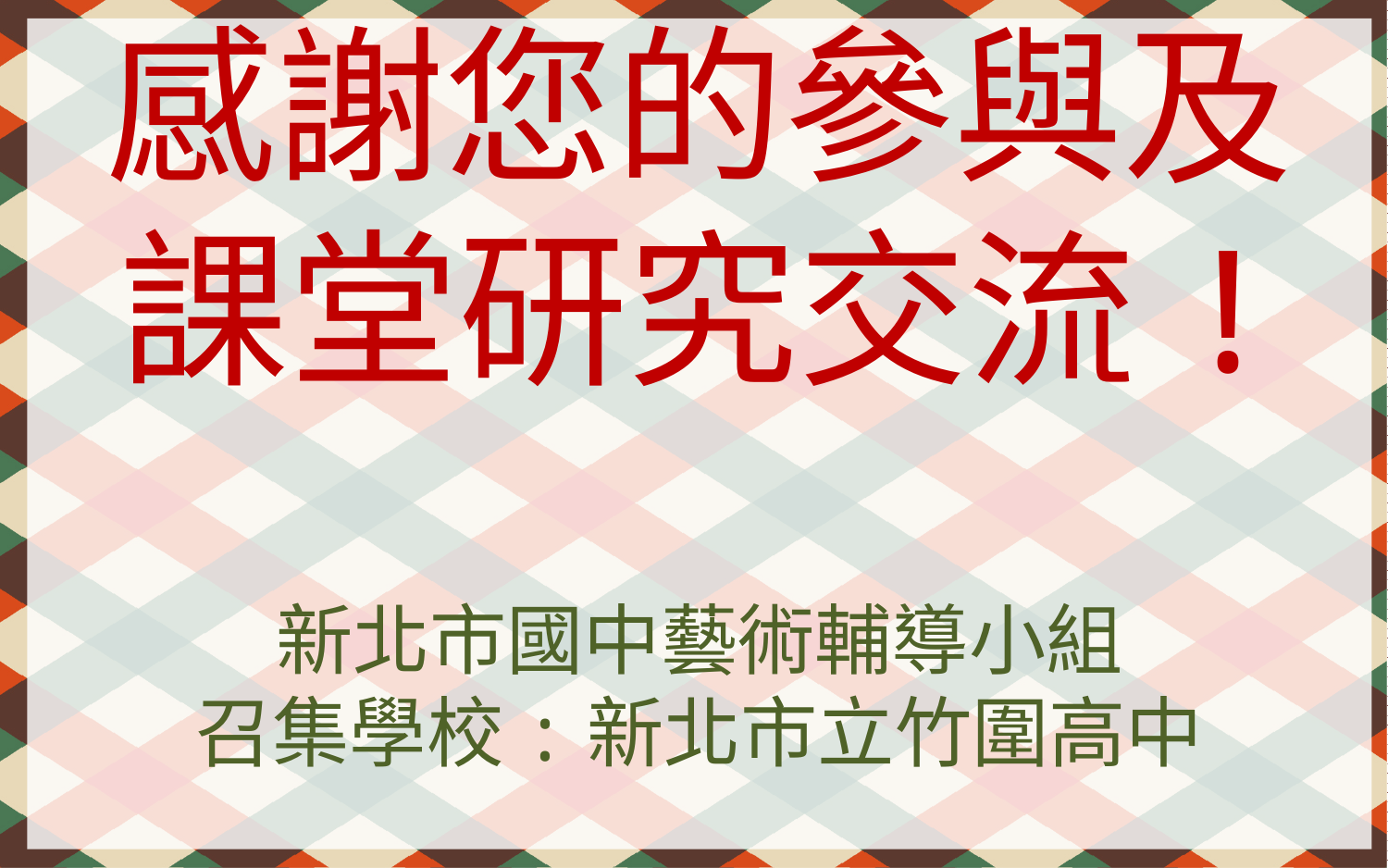

感謝您的參與及課堂研究交流!

新北市國中藝術輔導小組
召集學校:新北市立竹圍高中